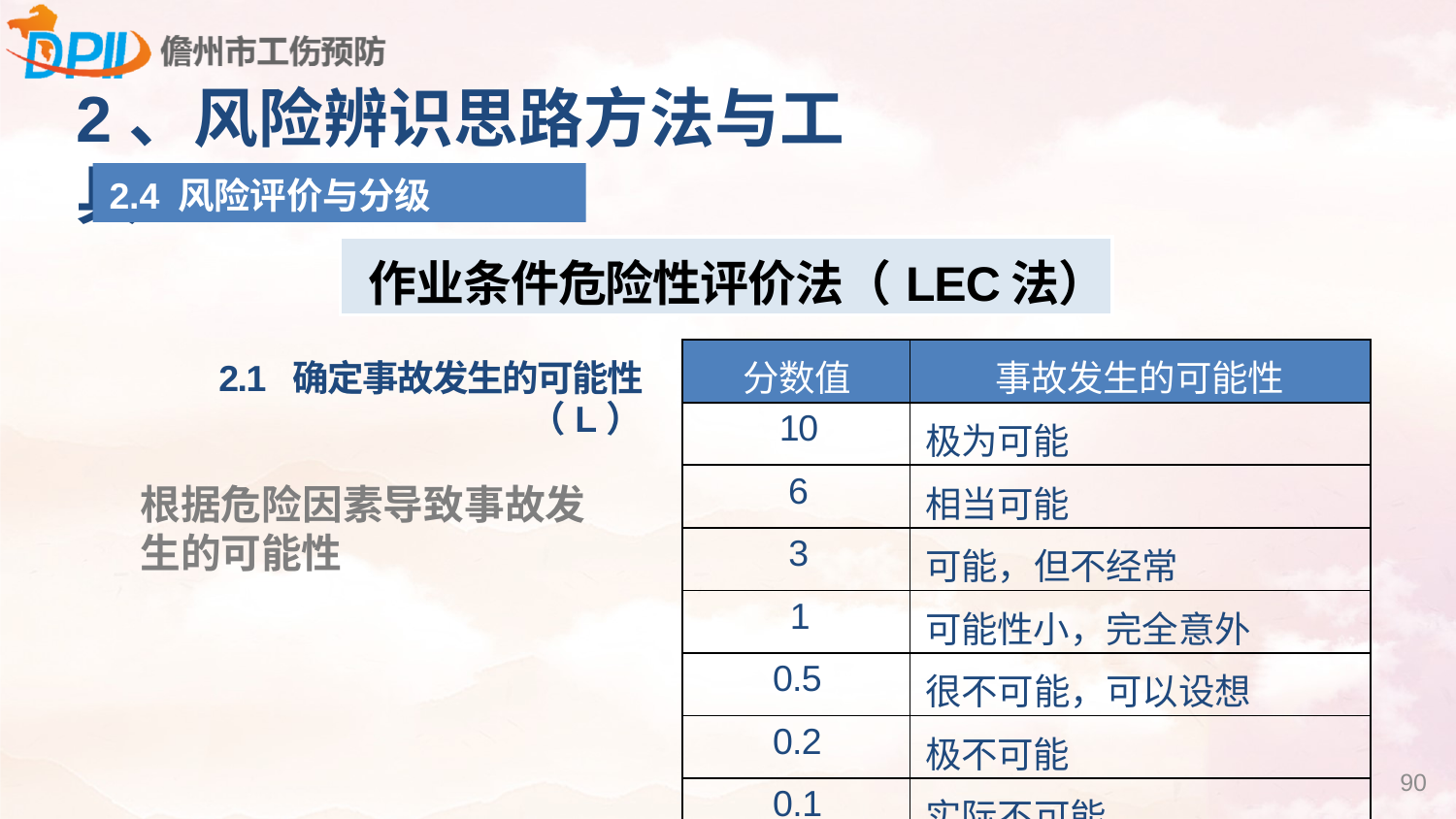

2、风险辨识思路方法与工具

2.4 风险评价与分级
| 作业条件危险性评价法（LEC法） |
| --- |
| 分数值 | 事故发生的可能性 |
| --- | --- |
| 10 | 极为可能 |
| 6 | 相当可能 |
| 3 | 可能，但不经常 |
| 1 | 可能性小，完全意外 |
| 0.5 | 很不可能，可以设想 |
| 0.2 | 极不可能 |
| 0.1 | 实际不可能 |

2.1  确定事故发生的可能性（L）

根据危险因素导致事故发
生的可能性

90